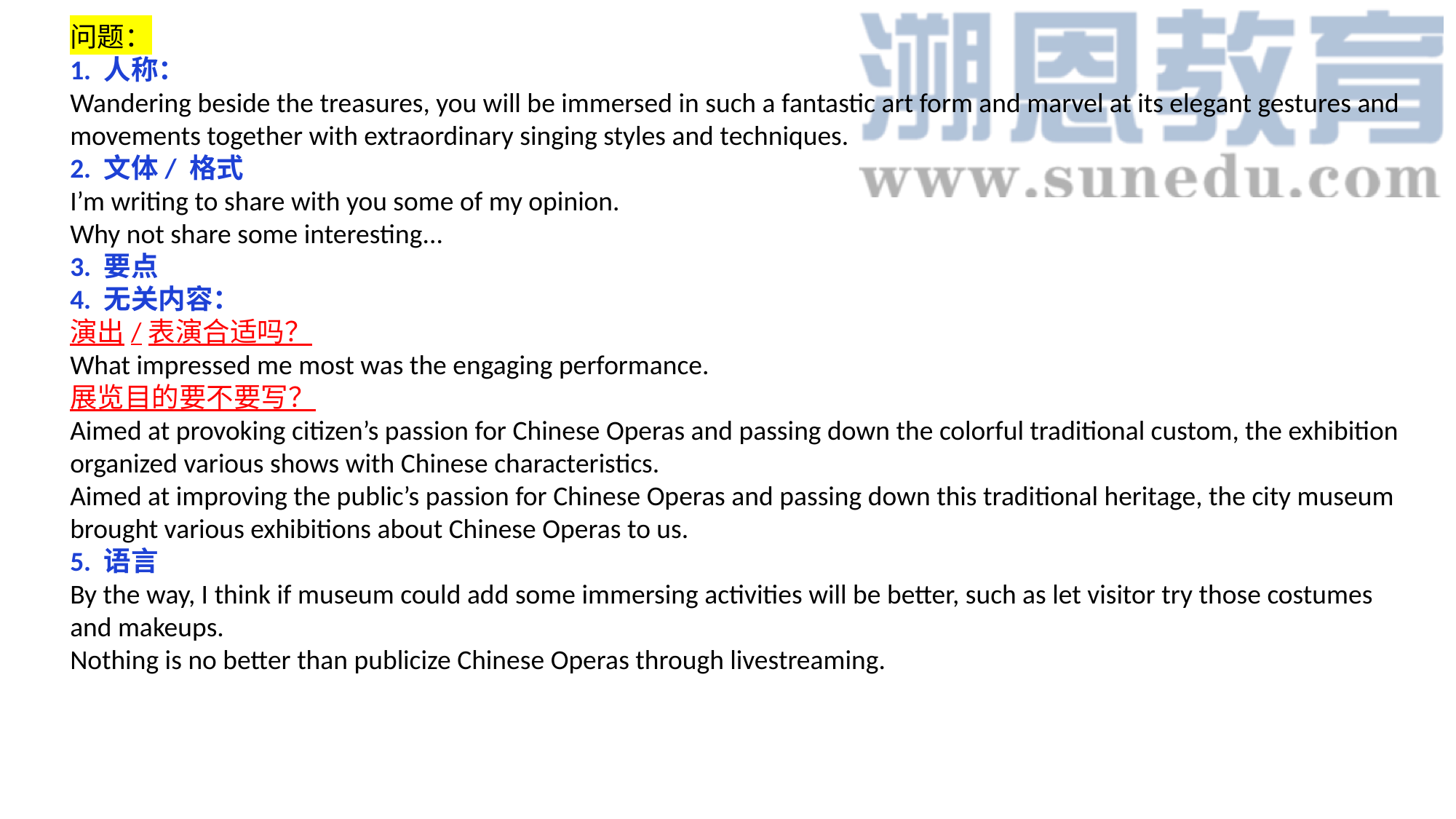

问题：
1. 人称：
Wandering beside the treasures, you will be immersed in such a fantastic art form and marvel at its elegant gestures and movements together with extraordinary singing styles and techniques.
2. 文体/ 格式
I’m writing to share with you some of my opinion.
Why not share some interesting...
3. 要点
4. 无关内容：
演出/表演合适吗？
What impressed me most was the engaging performance.
展览目的要不要写？
Aimed at provoking citizen’s passion for Chinese Operas and passing down the colorful traditional custom, the exhibition organized various shows with Chinese characteristics.
Aimed at improving the public’s passion for Chinese Operas and passing down this traditional heritage, the city museum brought various exhibitions about Chinese Operas to us.
5. 语言
By the way, I think if museum could add some immersing activities will be better, such as let visitor try those costumes and makeups.
Nothing is no better than publicize Chinese Operas through livestreaming.